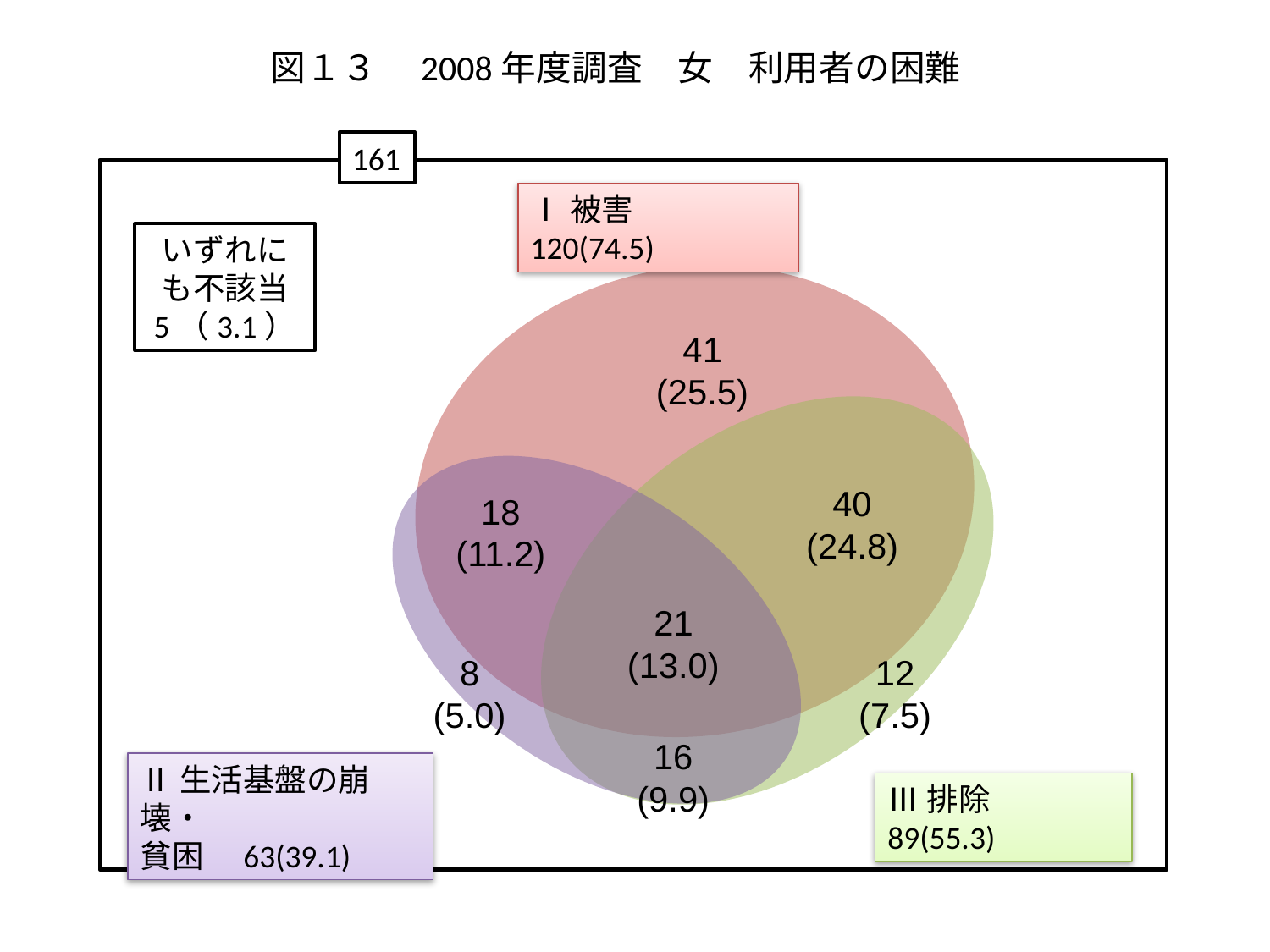

# 図１３　2008年度調査　女　利用者の困難
161

Ⅰ被害　120(74.5)
いずれにも不該当
5（3.1）

41
(25.5)
40
(24.8)
18
(11.2)
21
(13.0)
8
(5.0)
12
(7.5)

16
(9.9)
Ⅱ生活基盤の崩壊・
貧困　63(39.1)
Ⅲ排除　89(55.3)